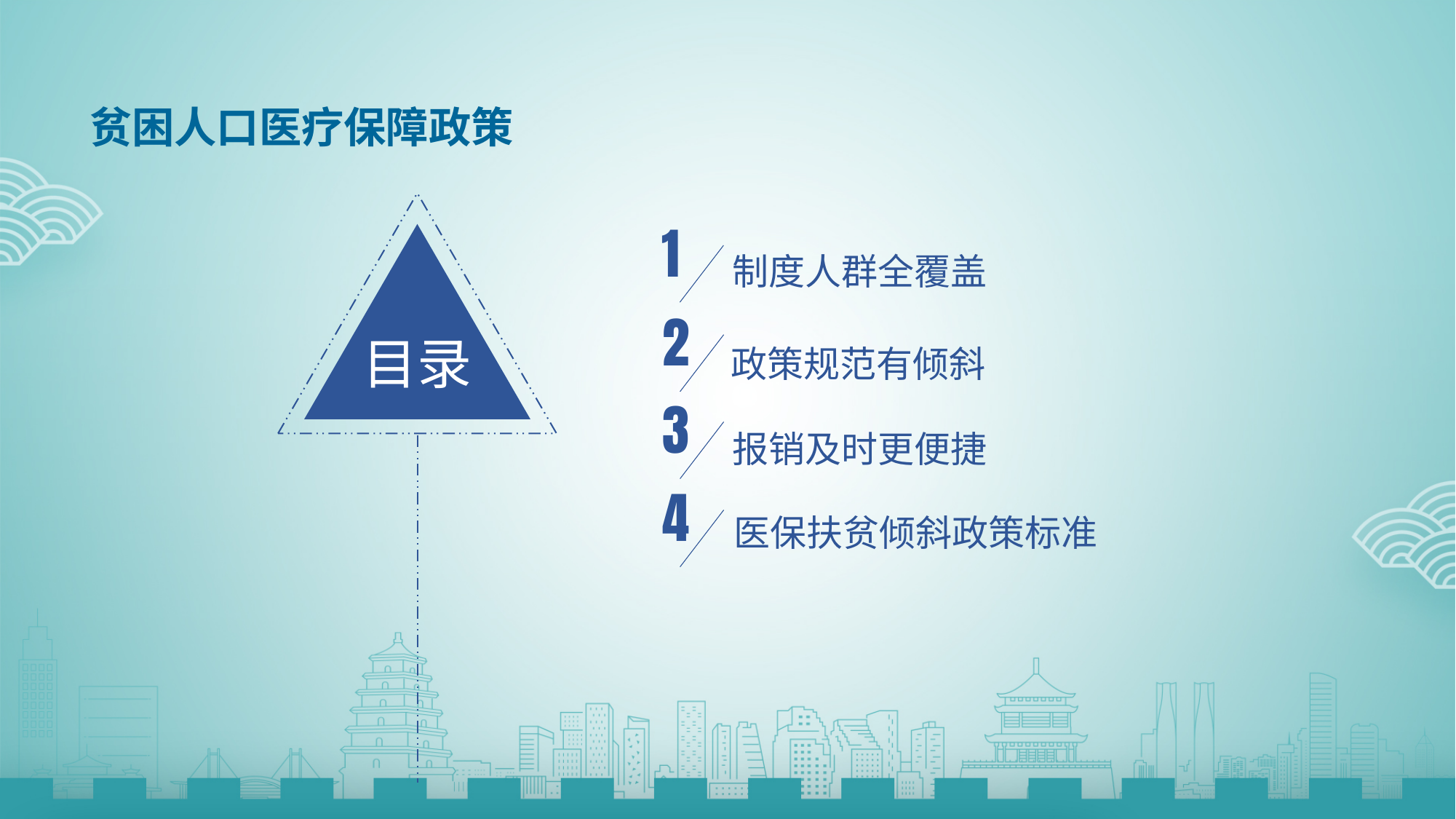

贫困人口医疗保障政策

1
目录
制度人群全覆盖
2
政策规范有倾斜
3
报销及时更便捷
4
医保扶贫倾斜政策标准